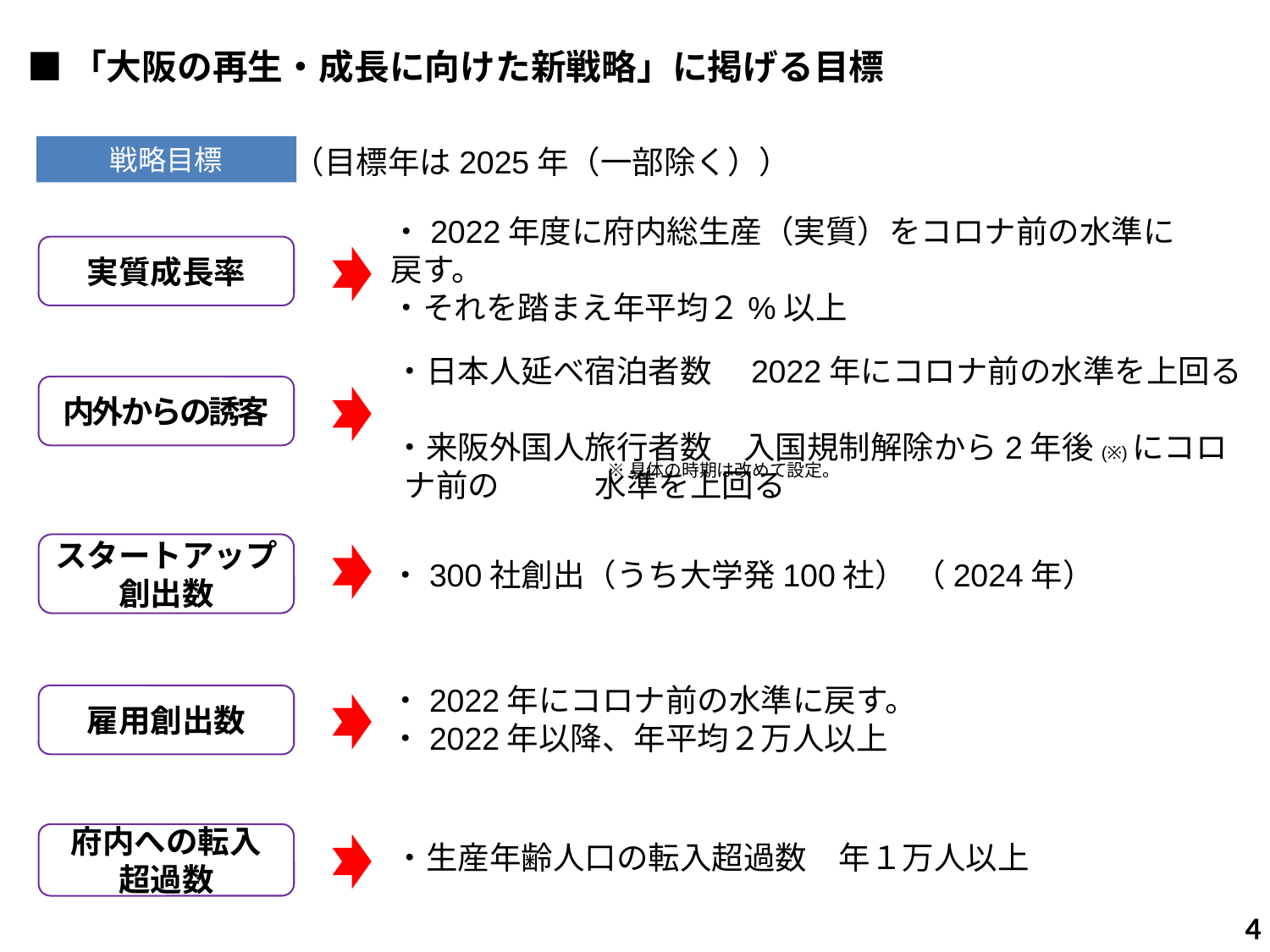

■「大阪の再生・成長に向けた新戦略」に掲げる目標
戦略目標
（目標年は2025年（一部除く））
・2022年度に府内総生産（実質）をコロナ前の水準に戻す。
・それを踏まえ年平均２%以上
実質成長率

・日本人延べ宿泊者数　2022年にコロナ前の水準を上回る
・来阪外国人旅行者数　入国規制解除から2年後(※)にコロナ前の　　　水準を上回る
内外からの誘客

※具体の時期は改めて設定。
スタートアップ
創出数

・300社創出（うち大学発100社） （2024年）
・2022年にコロナ前の水準に戻す。
・2022年以降、年平均２万人以上
雇用創出数

府内への転入
超過数

・生産年齢人口の転入超過数　年１万人以上
4